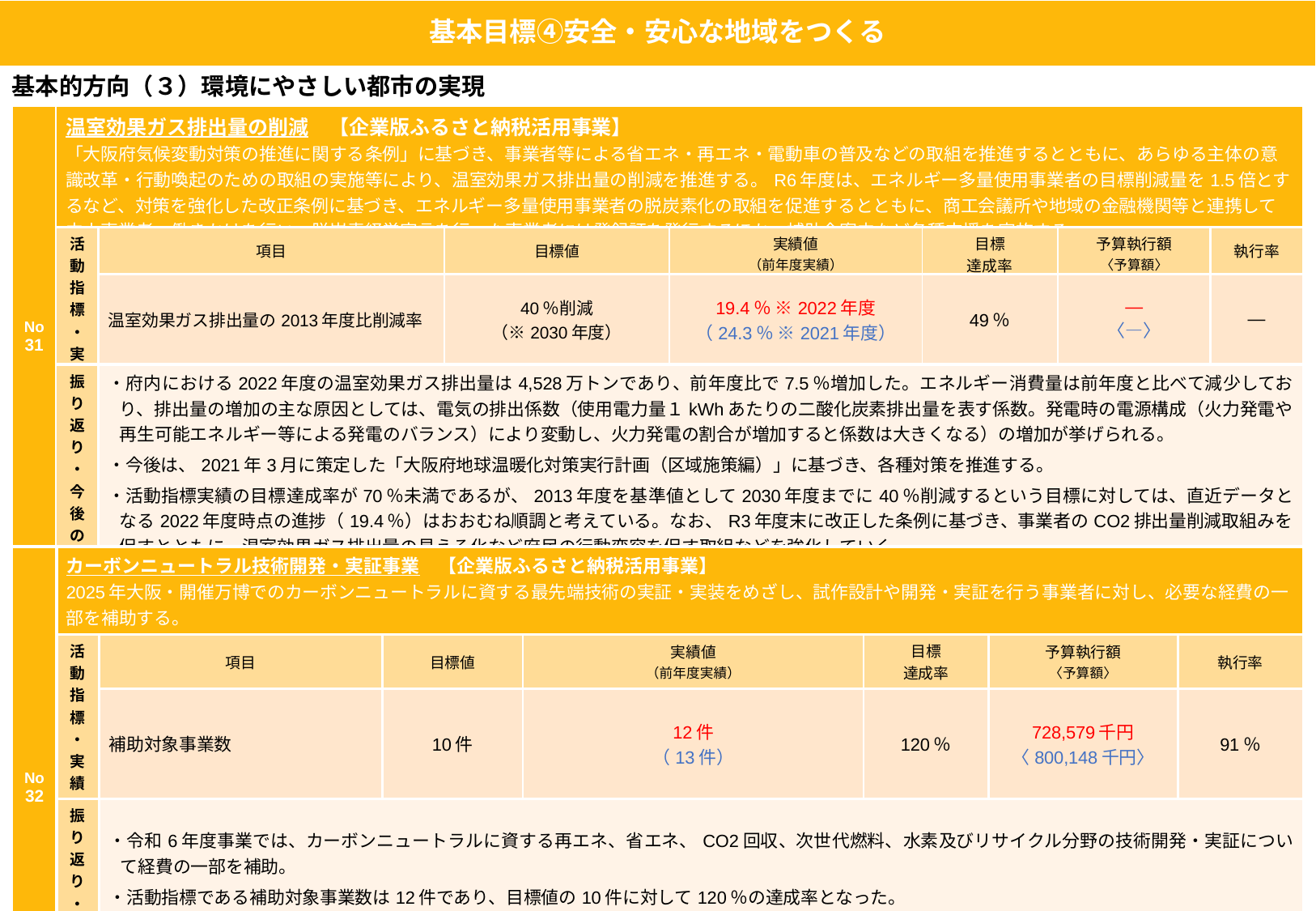

基本目標④安全・安心な地域をつくる
基本的方向（３）環境にやさしい都市の実現
| No31 | 温室効果ガス排出量の削減　【企業版ふるさと納税活用事業】 「大阪府気候変動対策の推進に関する条例」に基づき、事業者等による省エネ・再エネ・電動車の普及などの取組を推進するとともに、あらゆる主体の意識改革・行動喚起のための取組の実施等により、温室効果ガス排出量の削減を推進する。R6年度は、エネルギー多量使用事業者の目標削減量を1.5倍とするなど、対策を強化した改正条例に基づき、エネルギー多量使用事業者の脱炭素化の取組を促進するとともに、商工会議所や地域の金融機関等と連携して中小事業者へ働きかけを行い、脱炭素経営宣言を行った事業者には登録証を発行するほか、補助金案内など各種支援を実施する。 |  |  |  |  |  |  |
| --- | --- | --- | --- | --- | --- | --- | --- |
|  | 活動指標・実績 | 項目 | 目標値 | 実績値 （前年度実績） | 目標 達成率 | 予算執行額 〈予算額〉 | 執行率 |
|  |  | 温室効果ガス排出量の2013年度比削減率 | 40％削減 （※2030年度） | 19.4％ ※2022年度 （24.3％ ※2021年度） | 49％ | ― 〈―〉 | ― |
|  | 振り返り・今後の方針 | ・府内における2022年度の温室効果ガス排出量は4,528万トンであり、前年度比で7.5％増加した。エネルギー消費量は前年度と比べて減少しており、排出量の増加の主な原因としては、電気の排出係数（使用電力量１kWhあたりの二酸化炭素排出量を表す係数。発電時の電源構成（火力発電や再生可能エネルギー等による発電のバランス）により変動し、火力発電の割合が増加すると係数は大きくなる）の増加が挙げられる。 ・今後は、2021年3月に策定した「大阪府地球温暖化対策実行計画（区域施策編）」に基づき、各種対策を推進する。 ・活動指標実績の目標達成率が70％未満であるが、2013年度を基準値として2030年度までに40％削減するという目標に対しては、直近データとなる2022年度時点の進捗（19.4％）はおおむね順調と考えている。なお、R3年度末に改正した条例に基づき、事業者のCO2排出量削減取組みを促すとともに、温室効果ガス排出量の見える化など府民の行動変容を促す取組などを強化していく。 ※令和6年度ふるさと納税寄附額：747,212千円（※No.32との合計） |  |  |  |  |  |
| No 32 | カーボンニュートラル技術開発・実証事業　【企業版ふるさと納税活用事業】 2025年大阪・開催万博でのカーボンニュートラルに資する最先端技術の実証・実装をめざし、試作設計や開発・実証を行う事業者に対し、必要な経費の一部を補助する。 |  |  |  |  |  |  |
| --- | --- | --- | --- | --- | --- | --- | --- |
|  | 活動指標・実績 | 項目 | 目標値 | 実績値 （前年度実績） | 目標 達成率 | 予算執行額 〈予算額〉 | 執行率 |
|  |  | 補助対象事業数 | 10件 | 12件 （13件） | 120％ | 728,579千円 〈800,148千円〉 | 91％ |
|  | 振り返り・ 今後の方針 | ・令和6年度事業では、カーボンニュートラルに資する再エネ、省エネ、CO2回収、次世代燃料、水素及びリサイクル分野の技術開発・実証について経費の一部を補助。 ・活動指標である補助対象事業数は12件であり、⽬標値の10件に対して120％の達成率となった。 ・企業版ふるさと納税は、令和6年度で終了。 ・令和7年度は、成果を万博等で披露する予定。 ※令和6年度ふるさと納税寄附額：747,212千円（※No.31との合計） |  |  |  |  |  |
23